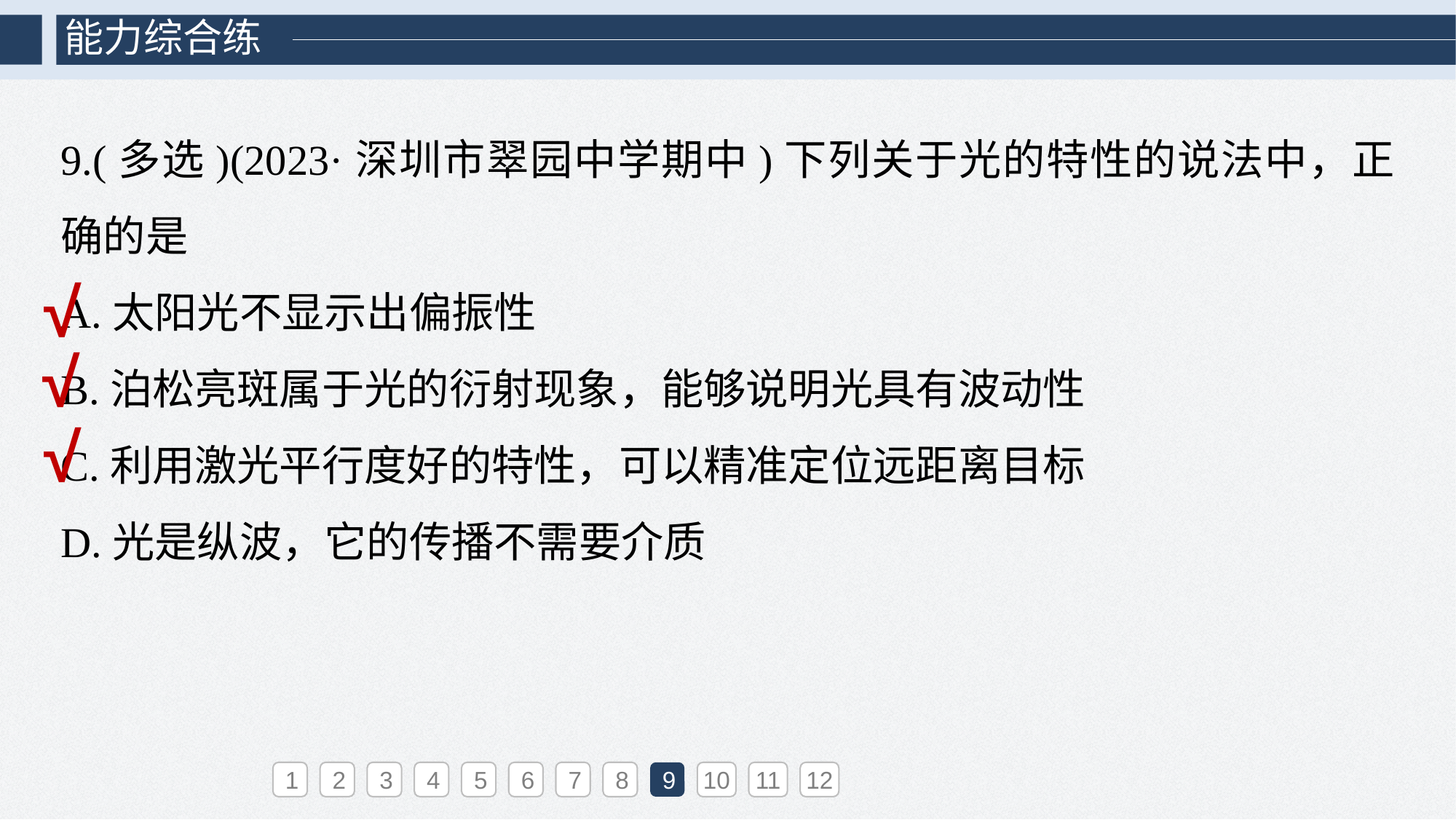

能力综合练

9.(多选)(2023·深圳市翠园中学期中)下列关于光的特性的说法中，正确的是
A.太阳光不显示出偏振性
B.泊松亮斑属于光的衍射现象，能够说明光具有波动性
C.利用激光平行度好的特性，可以精准定位远距离目标
D.光是纵波，它的传播不需要介质
√
√
√
1
2
3
4
5
6
7
8
9
10
11
12